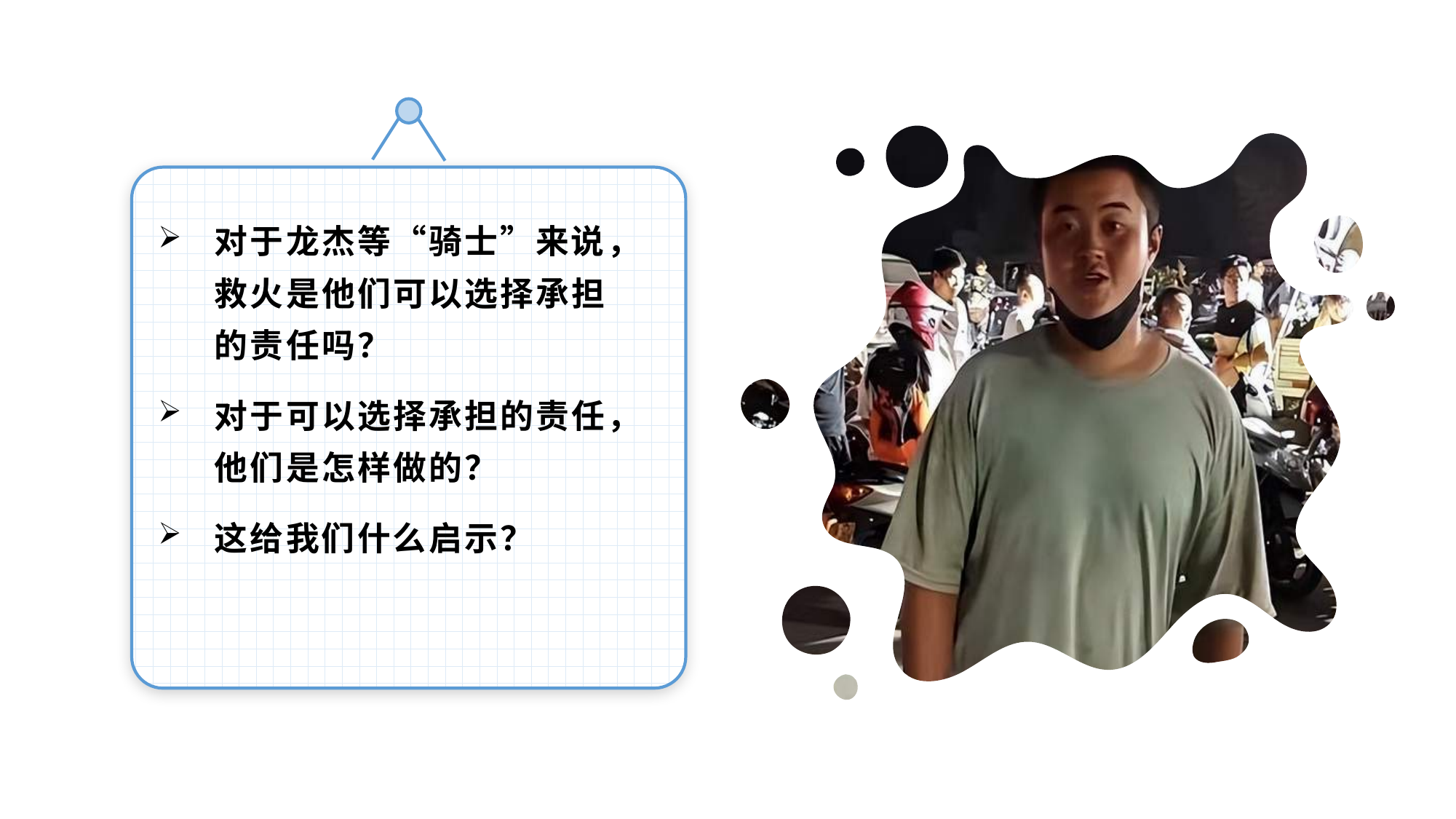

对于龙杰等“骑士”来说，救火是他们可以选择承担的责任吗？
对于可以选择承担的责任，他们是怎样做的？
这给我们什么启示？